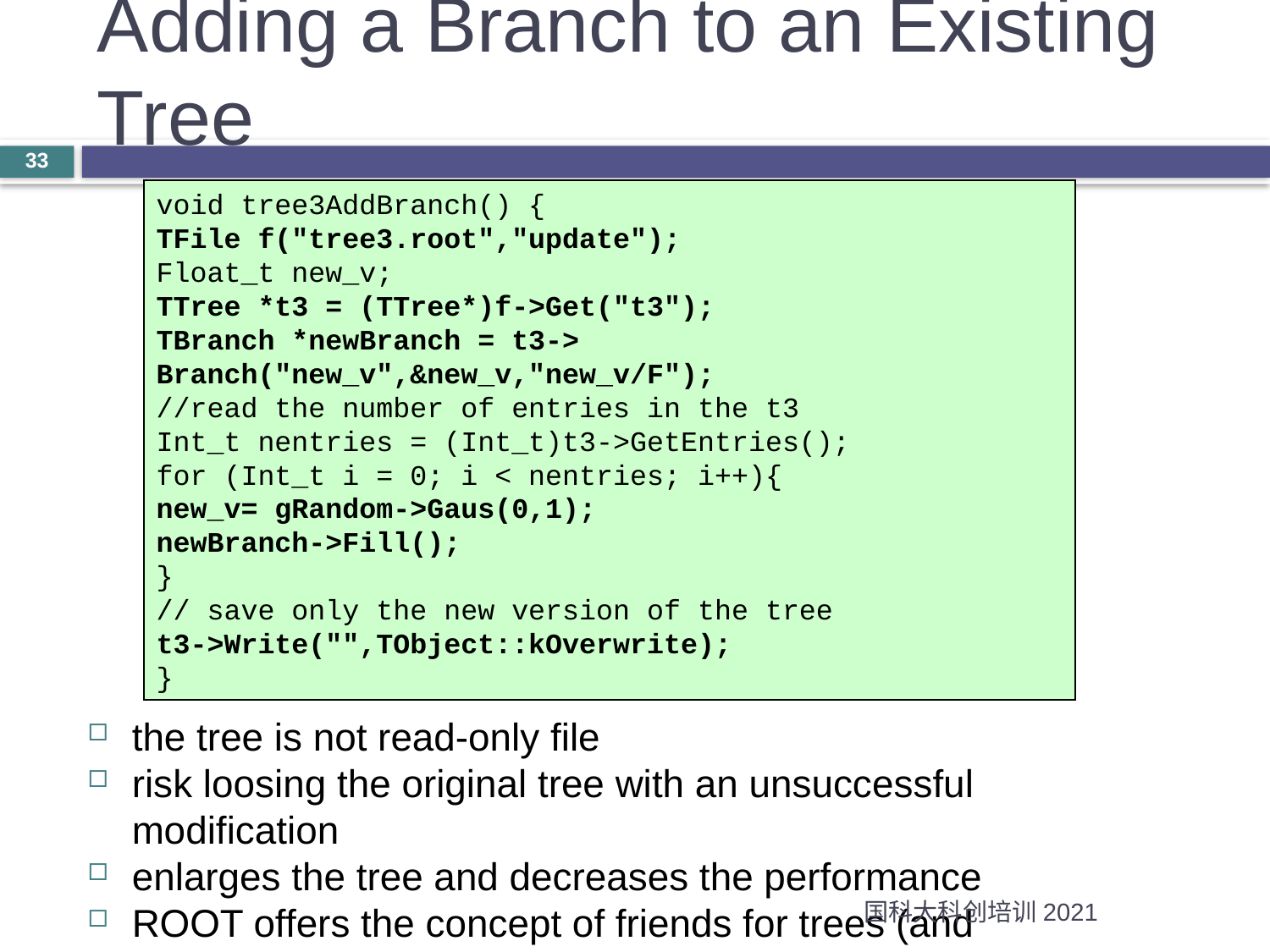

Adding a Branch to an Existing Tree
void tree3AddBranch() {
TFile f("tree3.root","update");
Float_t new_v;
TTree *t3 = (TTree*)f->Get("t3");
TBranch *newBranch = t3-> Branch("new_v",&new_v,"new_v/F");
//read the number of entries in the t3
Int_t nentries = (Int_t)t3->GetEntries();
for (Int_t i = 0; i < nentries; i++){
new_v= gRandom->Gaus(0,1);
newBranch->Fill();
}
// save only the new version of the tree
t3->Write("",TObject::kOverwrite);
}
the tree is not read-only file
risk loosing the original tree with an unsuccessful modification
enlarges the tree and decreases the performance
ROOT offers the concept of friends for trees (and chains)
国科大科创培训2021
33